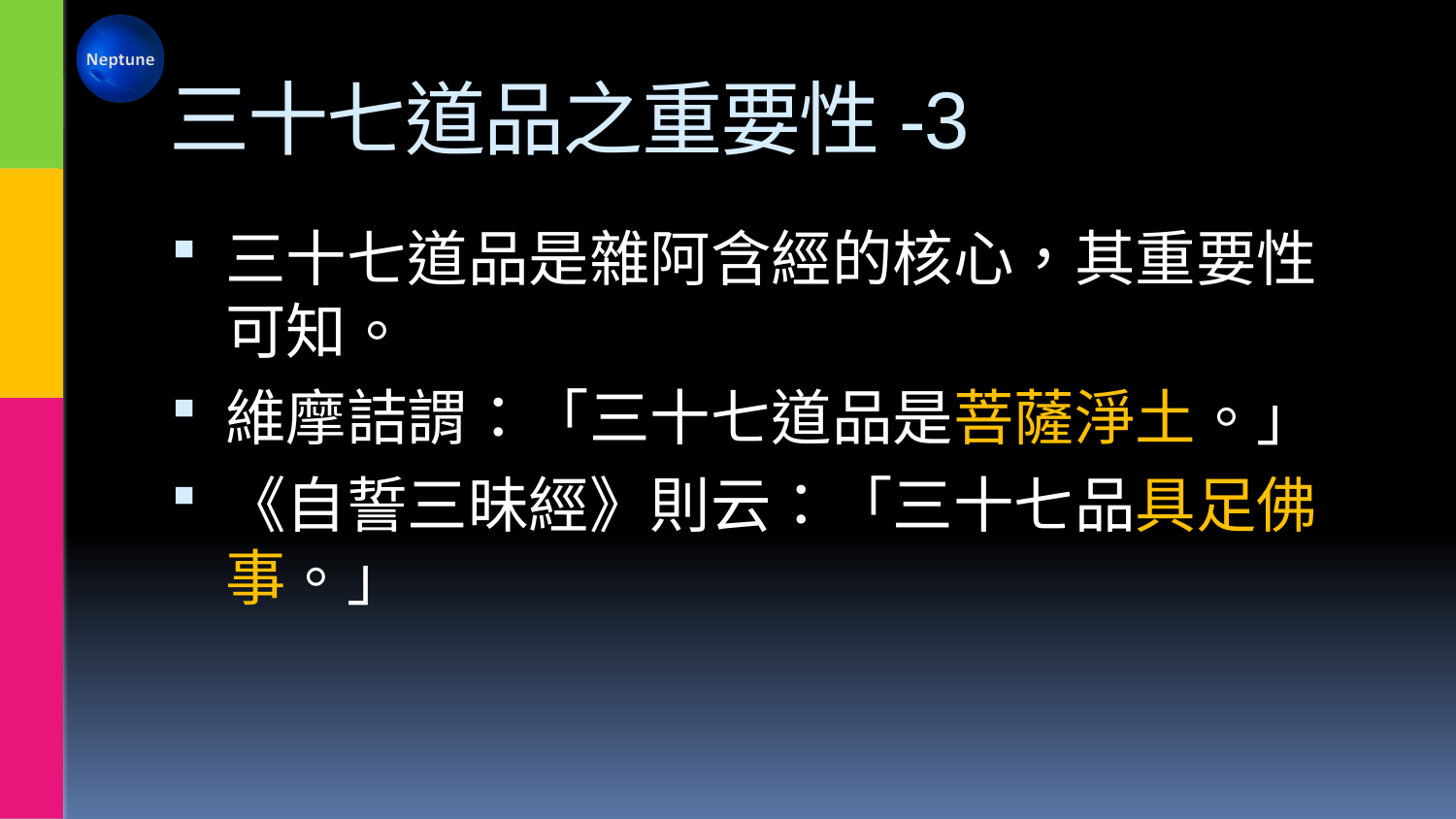

# 三十七道品之重要性-3
三十七道品是雜阿含經的核心，其重要性可知。
維摩詰謂：「三十七道品是菩薩淨土。」
《自誓三昧經》則云：「三十七品具足佛事。」